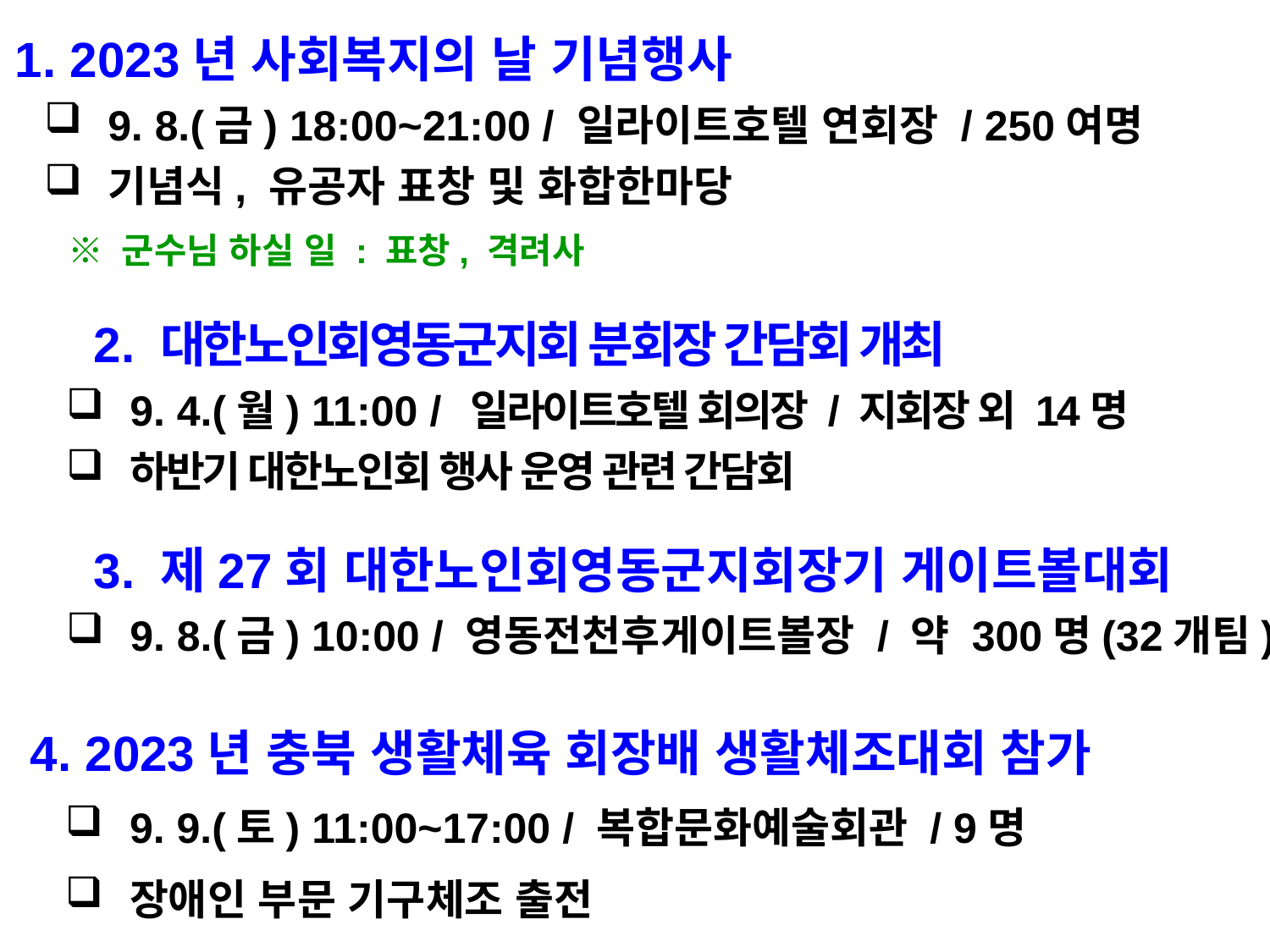

1. 2023년 사회복지의 날 기념행사
9. 8.(금) 18:00~21:00 / 일라이트호텔 연회장 / 250여명
기념식, 유공자 표창 및 화합한마당
  ※ 군수님 하실 일 : 표창, 격려사

  2. 대한노인회영동군지회 분회장 간담회 개최
9. 4.(월) 11:00 /  일라이트호텔 회의장 / 지회장 외 14명
하반기 대한노인회 행사 운영 관련 간담회

  3. 제27회 대한노인회영동군지회장기 게이트볼대회
9. 8.(금) 10:00 / 영동전천후게이트볼장 / 약 300명(32개팀)

  4. 2023년 충북 생활체육 회장배 생활체조대회 참가
9. 9.(토) 11:00~17:00 / 복합문화예술회관 / 9명
장애인 부문 기구체조 출전